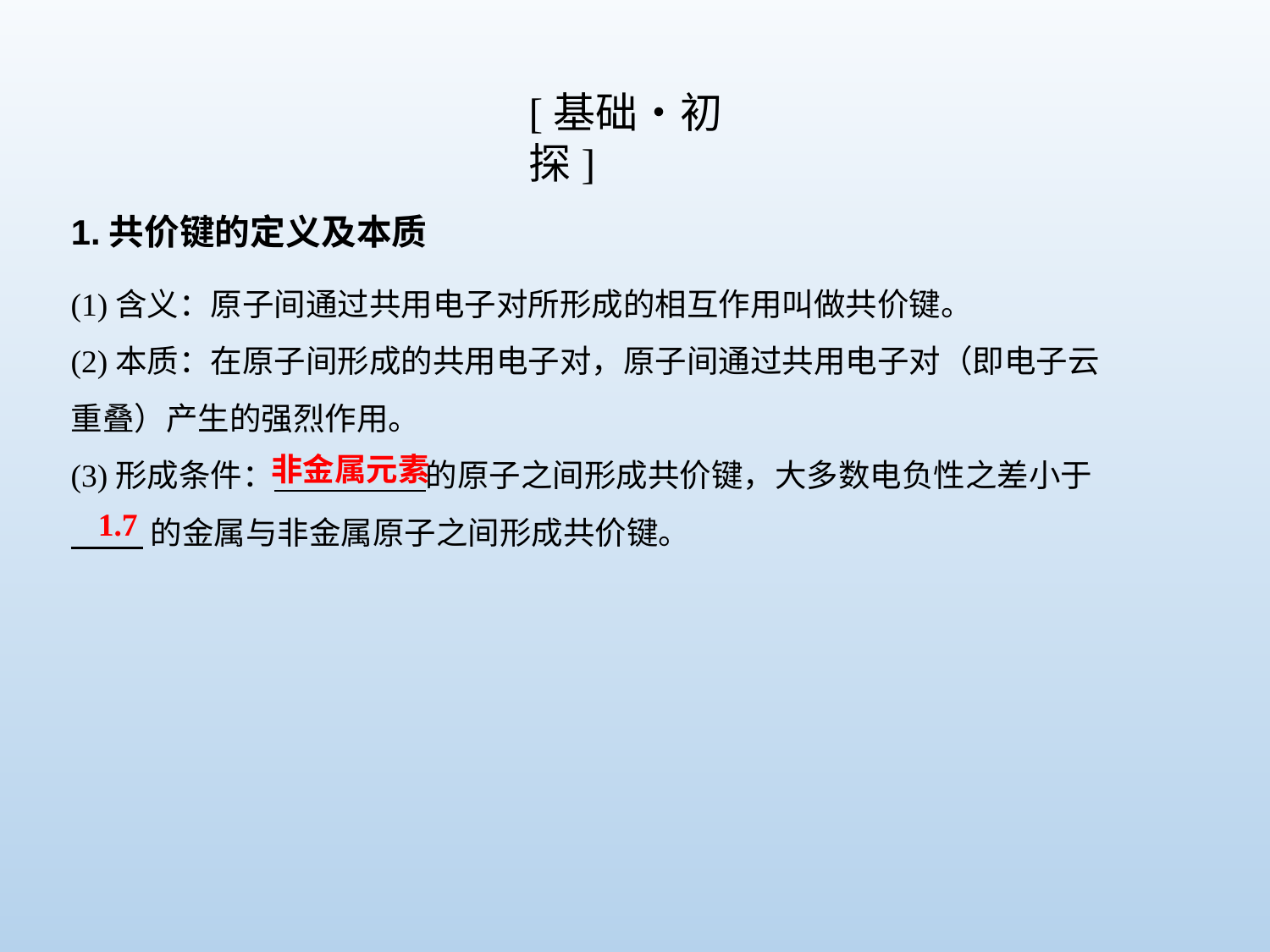

[基础•初探]
1.共价键的定义及本质
(1)含义：原子间通过共用电子对所形成的相互作用叫做共价键。
(2)本质：在原子间形成的共用电子对，原子间通过共用电子对（即电子云重叠）产生的强烈作用。
(3)形成条件：                     的原子之间形成共价键，大多数电负性之差小于
          的金属与非金属原子之间形成共价键。
非金属元素
1.7